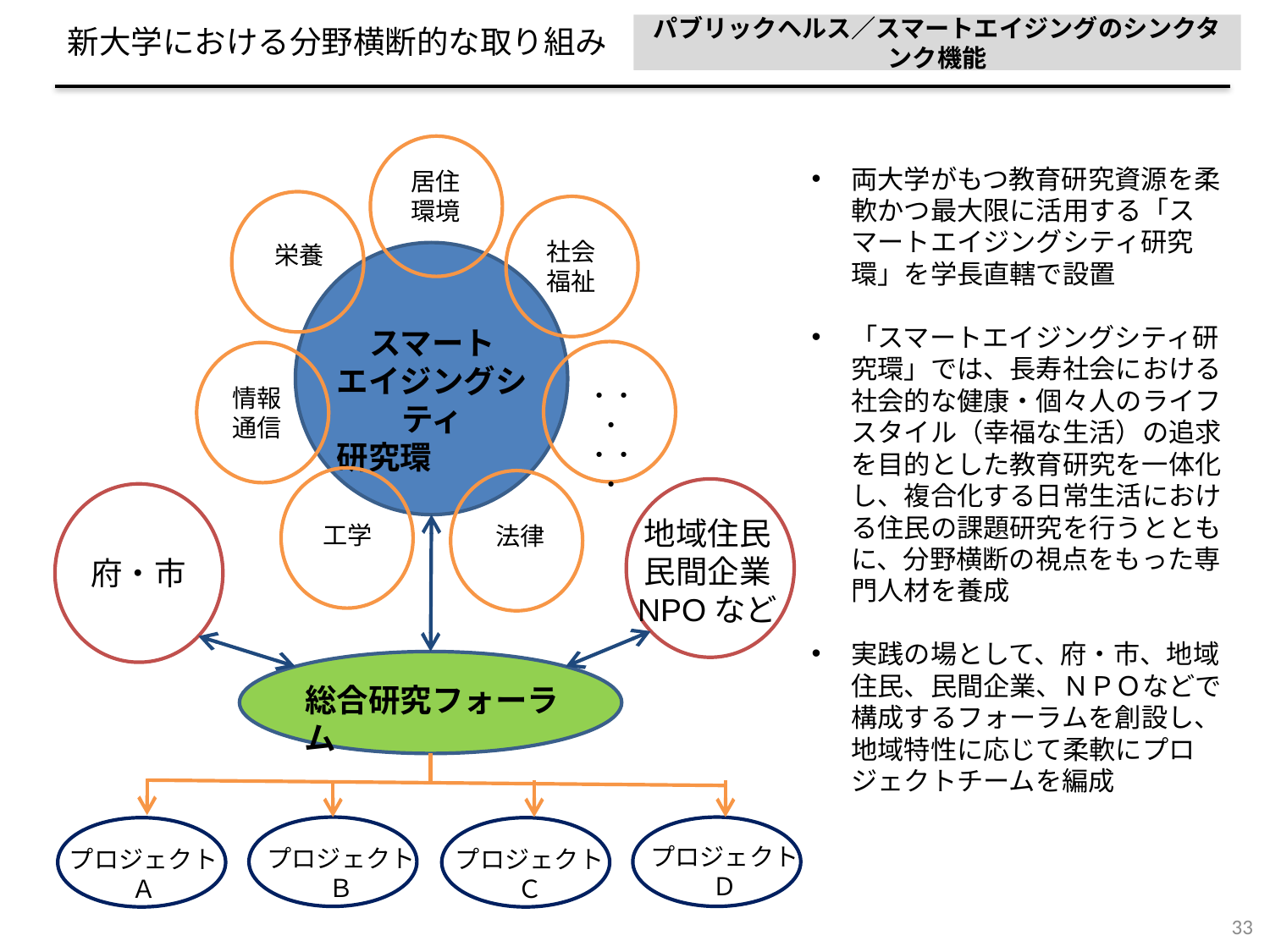

パブリックヘルス／スマートエイジングのシンクタンク機能
新大学における分野横断的な取り組み

両大学がもつ教育研究資源を柔軟かつ最大限に活用する「スマートエイジングシティ研究環」を学長直轄で設置

「スマートエイジングシティ研究環」では、長寿社会における社会的な健康・個々人のライフスタイル（幸福な生活）の追求を目的とした教育研究を一体化し、複合化する日常生活における住民の課題研究を行うとともに、分野横断の視点をもった専門人材を養成

実践の場として、府・市、地域住民、民間企業、ＮＰＯなどで構成するフォーラムを創設し、地域特性に応じて柔軟にプロジェクトチームを編成
居住環境

社会福祉
栄養

スマート
エイジングシティ
研究環

・・・
・・・
情報通信

地域住民
民間企業
NPOなど
工学
法律
府・市

総合研究フォーラム

プロジェクトＢ

プロジェクトＤ

プロジェクトＡ

プロジェクトＣ
33